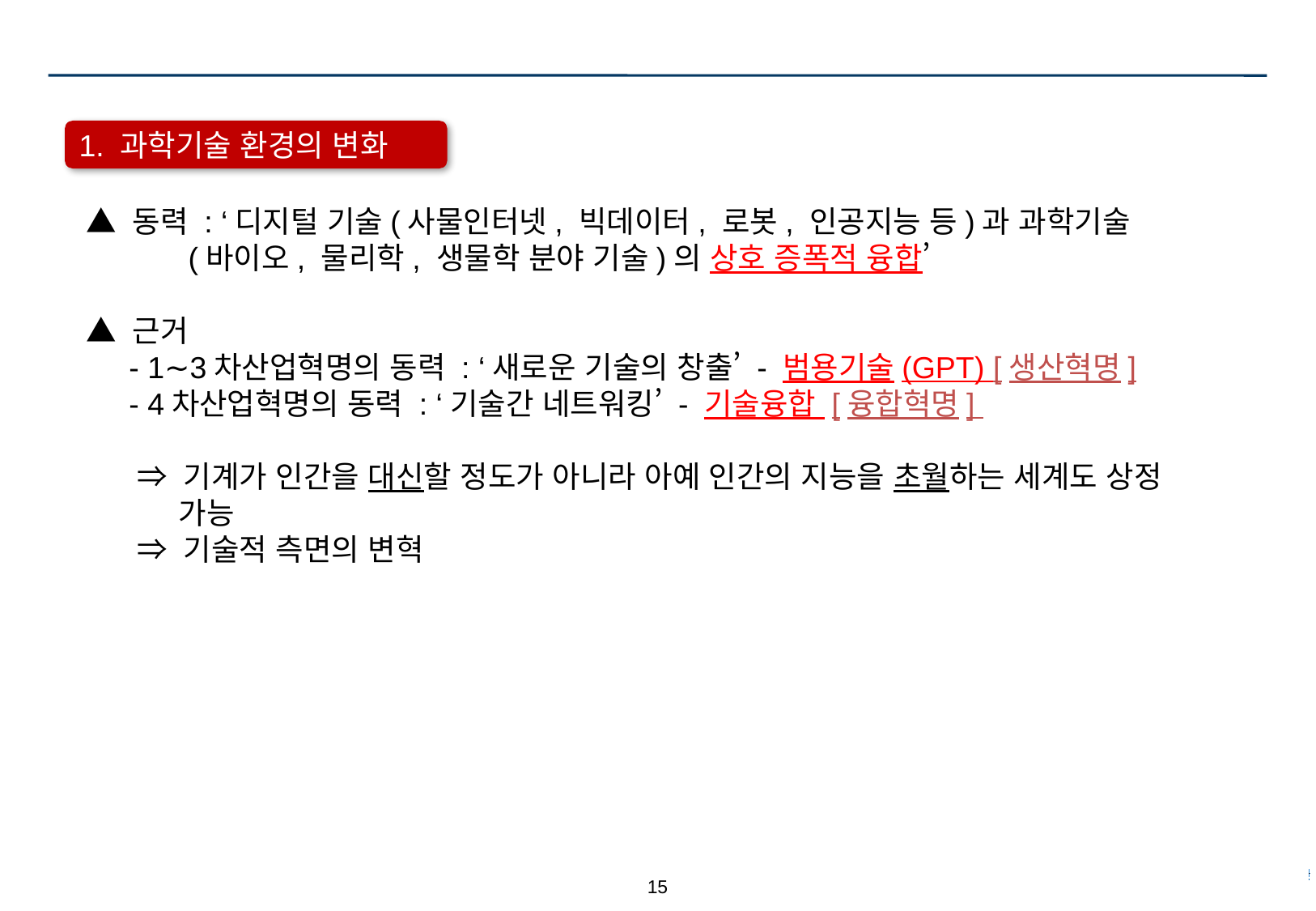

1. 과학기술 환경의 변화
▲ 동력 : ‘디지털 기술(사물인터넷, 빅데이터, 로봇, 인공지능 등)과 과학기술
            (바이오, 물리학, 생물학 분야 기술)의 상호 증폭적 융합’

▲ 근거
     - 1∼3차산업혁명의 동력 : ‘새로운 기술의 창출’ - 범용기술(GPT) [생산혁명]
     - 4차산업혁명의 동력 : ‘기술간 네트워킹’ - 기술융합 [융합혁명]

      ⇒ 기계가 인간을 대신할 정도가 아니라 아예 인간의 지능을 초월하는 세계도 상정
          가능
      ⇒ 기술적 측면의 변혁